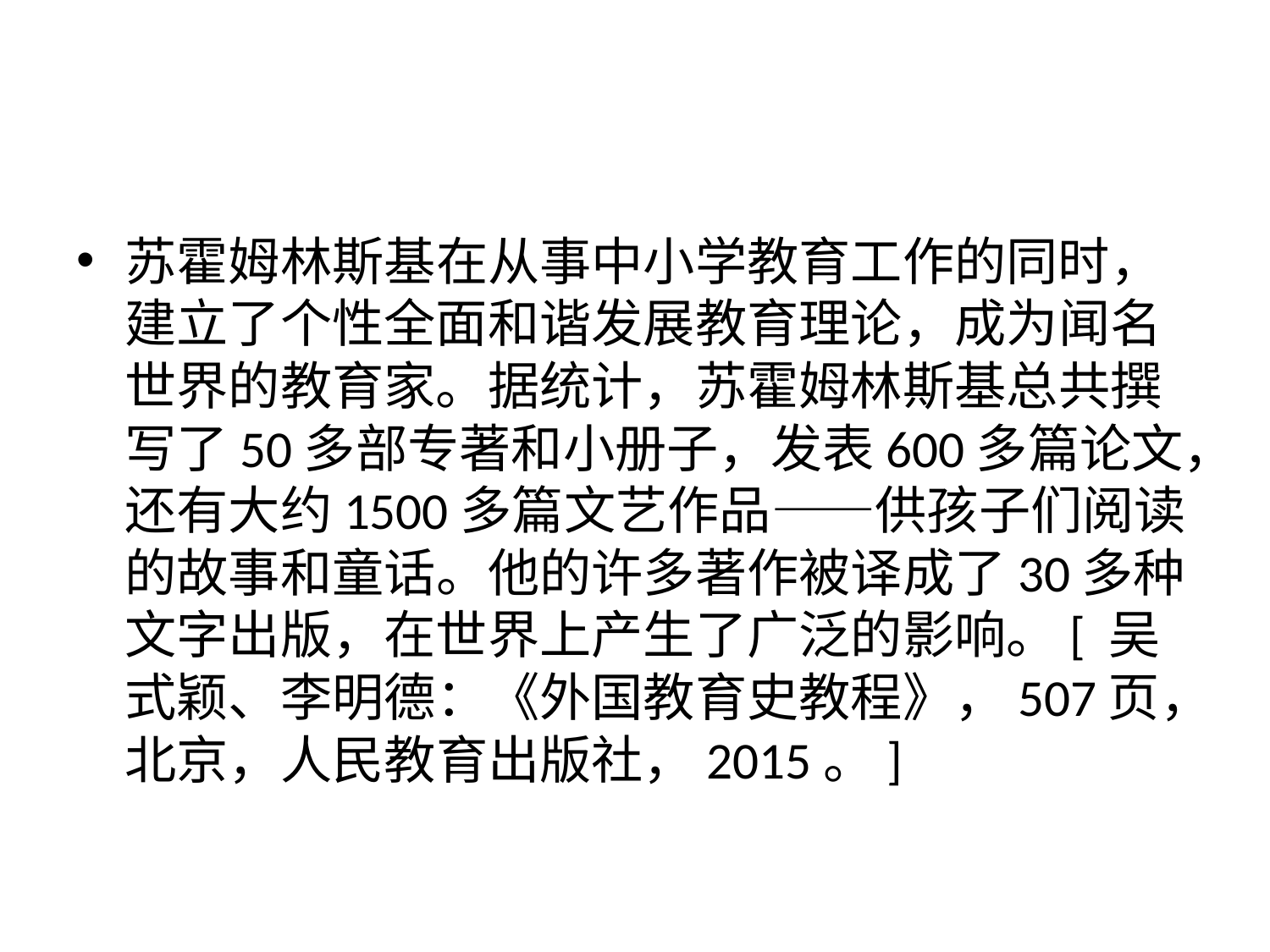

#
苏霍姆林斯基在从事中小学教育工作的同时，建立了个性全面和谐发展教育理论，成为闻名世界的教育家。据统计，苏霍姆林斯基总共撰写了50多部专著和小册子，发表600多篇论文，还有大约1500多篇文艺作品——供孩子们阅读的故事和童话。他的许多著作被译成了30多种文字出版，在世界上产生了广泛的影响。[ 吴式颖、李明德：《外国教育史教程》，507页，北京，人民教育出版社，2015。]